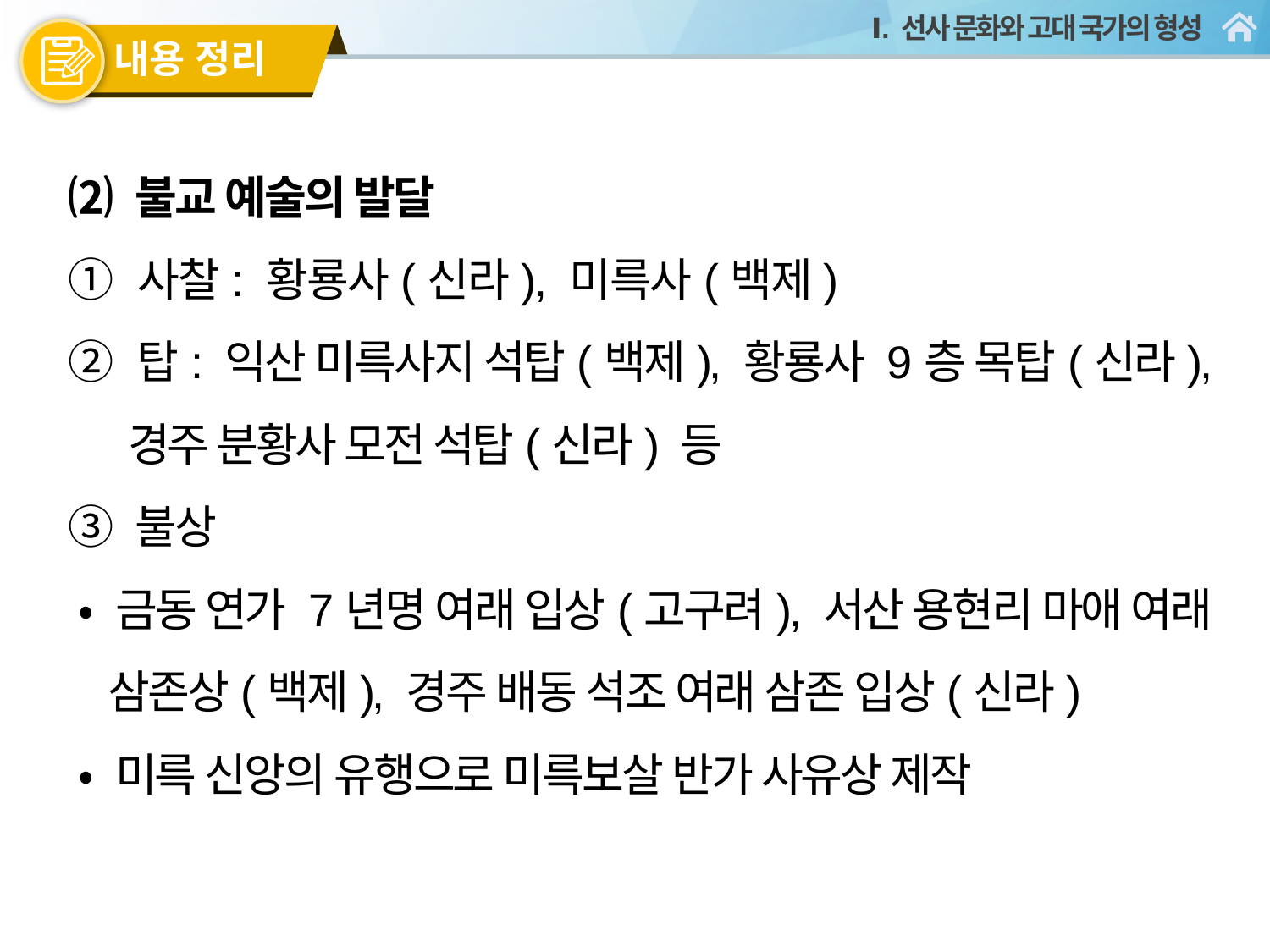

⑵ 불교 예술의 발달
① 사찰: 황룡사(신라), 미륵사(백제)
② 탑: 익산 미륵사지 석탑(백제), 황룡사 9층 목탑(신라), 경주 분황사 모전 석탑(신라) 등
③ 불상
 • 금동 연가 7년명 여래 입상(고구려), 서산 용현리 마애 여래 삼존상(백제), 경주 배동 석조 여래 삼존 입상(신라)
 • 미륵 신앙의 유행으로 미륵보살 반가 사유상 제작